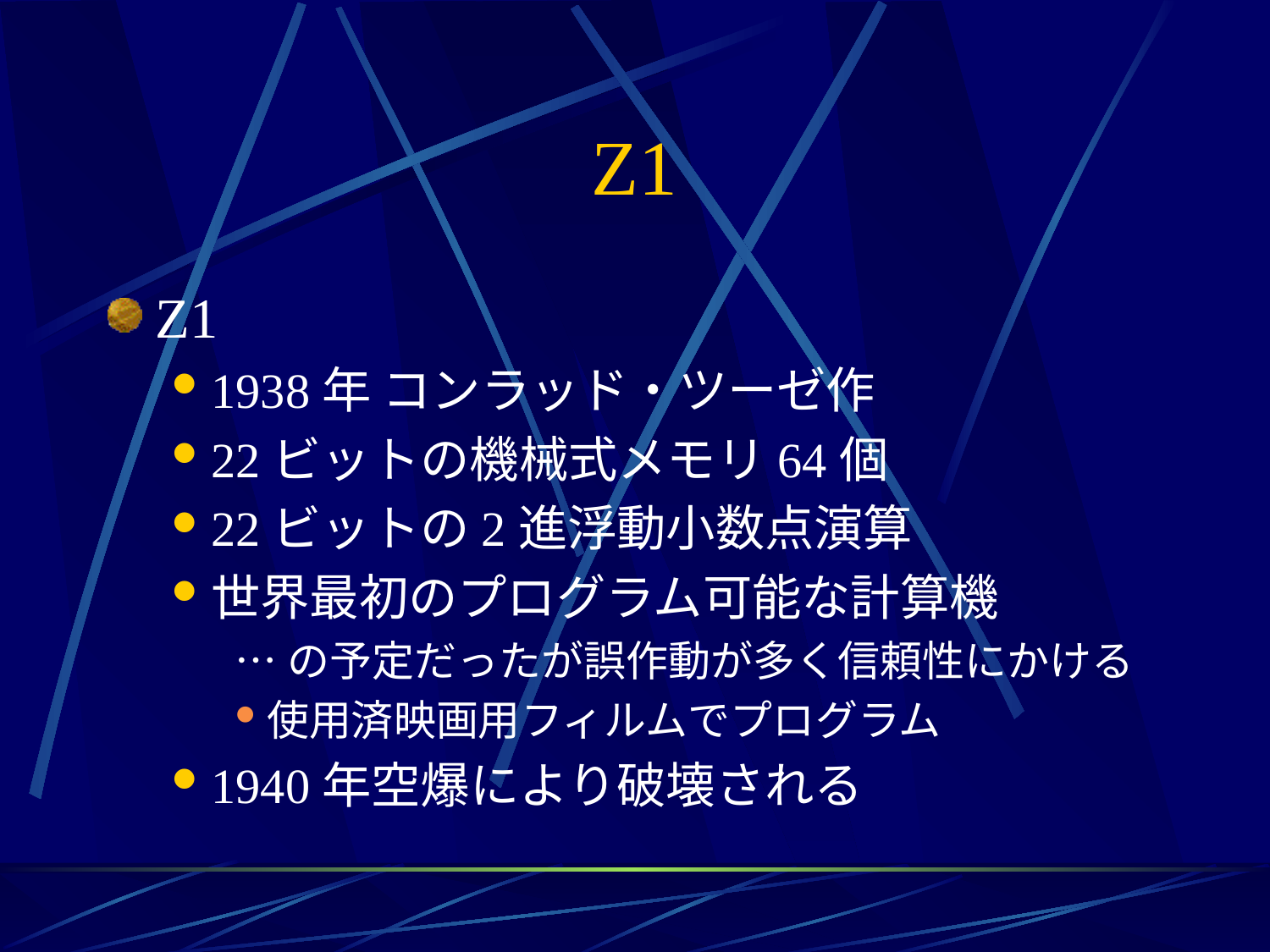

# Z1
Z1
1938年 コンラッド・ツーゼ作
22ビットの機械式メモリ64個
22ビットの2進浮動小数点演算
世界最初のプログラム可能な計算機
…の予定だったが誤作動が多く信頼性にかける
使用済映画用フィルムでプログラム
1940年空爆により破壊される